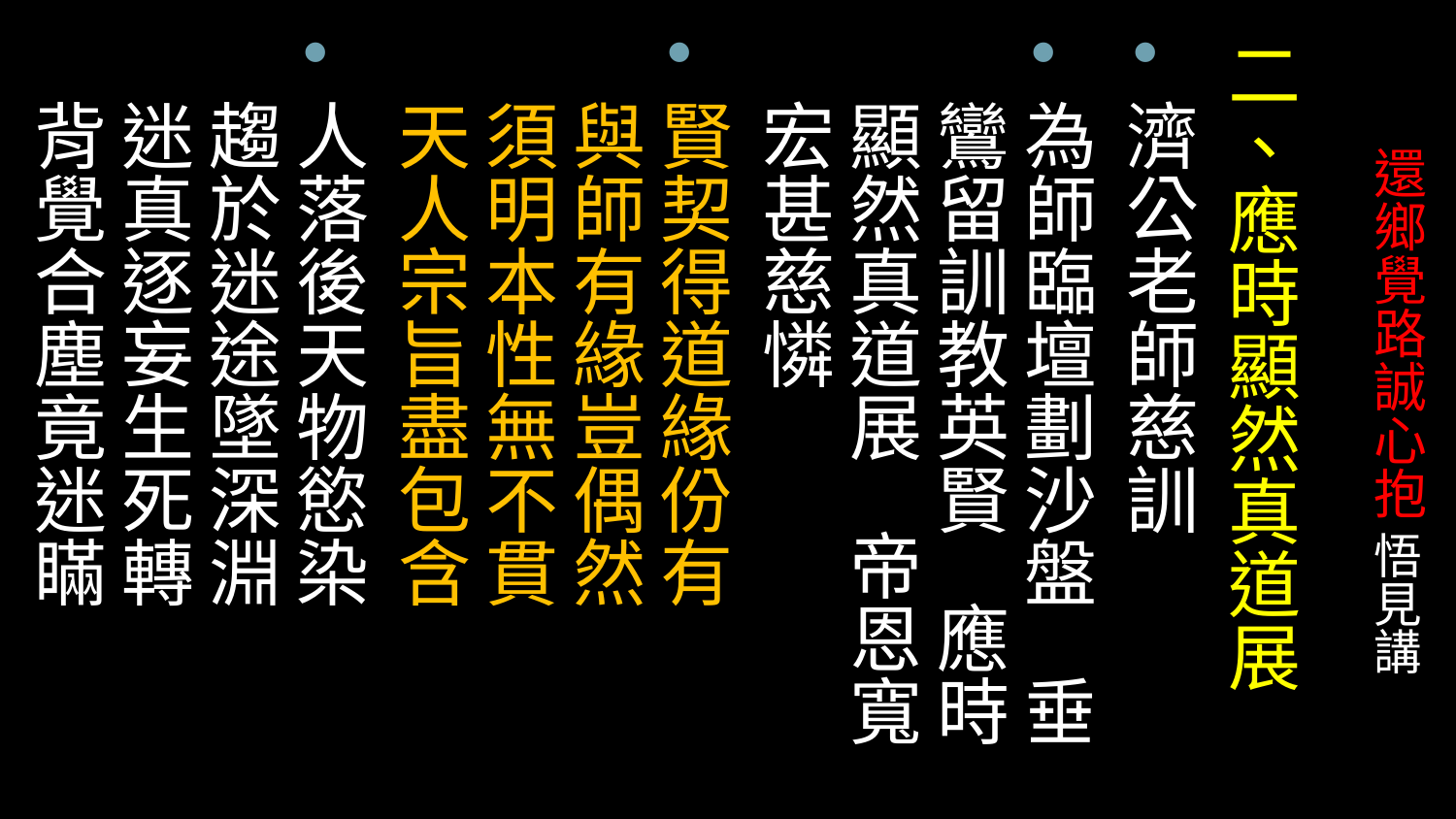

二、應時顯然真道展
濟公老師慈訓
為師臨壇劃沙盤    垂鸞留訓教英賢    應時顯然真道展    帝恩寬宏甚慈憐
賢契得道緣份有　  與師有緣豈偶然
須明本性無不貫　  天人宗旨盡包含
人落後天物慾染
趨於迷途墜深淵　  迷真逐妄生死轉　  背覺合塵竟迷瞞
# 還鄉覺路誠心抱 悟見講